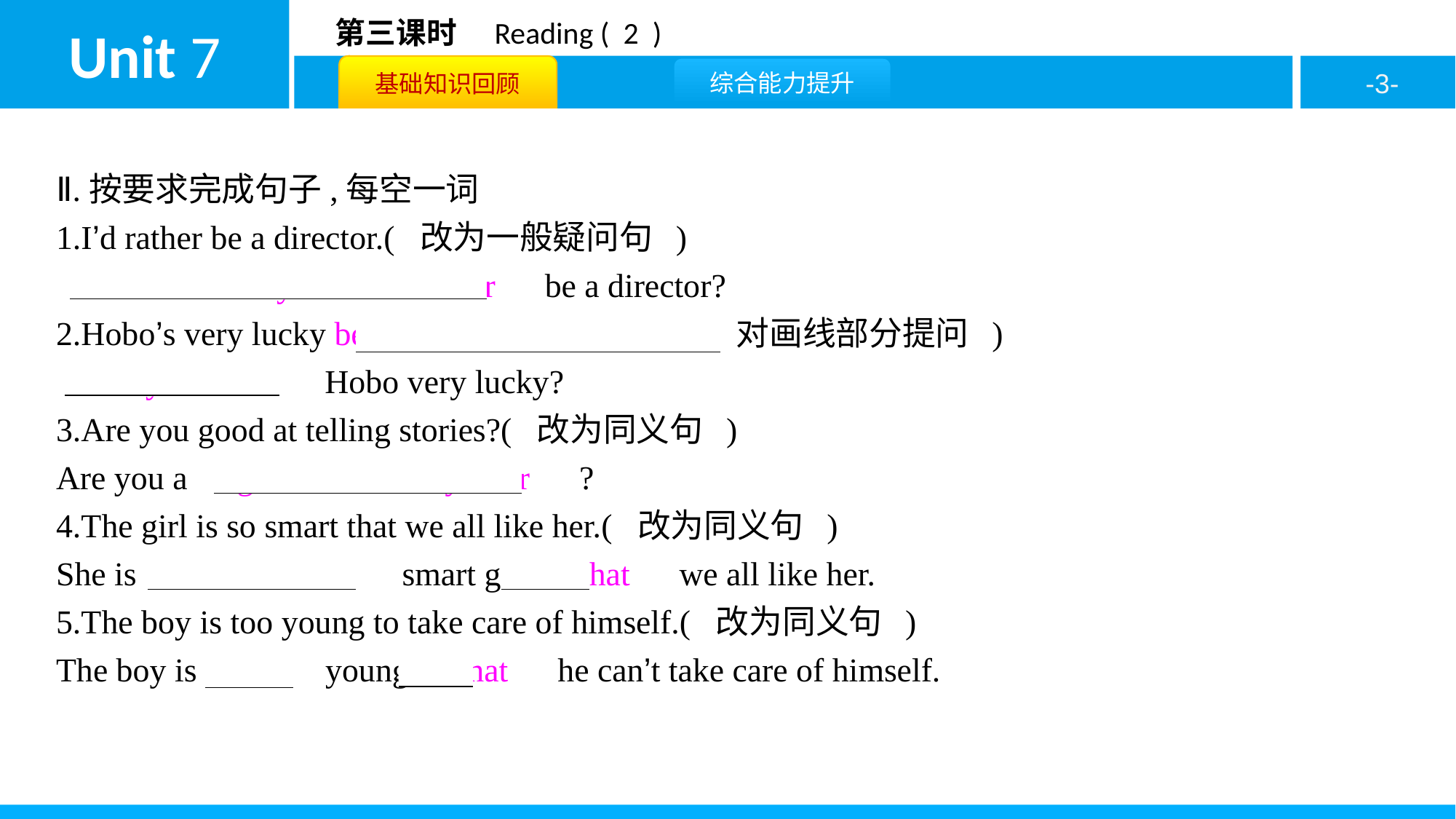

Ⅱ.按要求完成句子,每空一词
1.I’d rather be a director.(  改为一般疑问句  )
　Would　 　you　 　rather　be a director?
2.Hobo’s very lucky because Eddie is his friend.(  对画线部分提问  )
　Why　 　is　Hobo very lucky?
3.Are you good at telling stories?(  改为同义句  )
Are you a　good　 　storyteller　?
4.The girl is so smart that we all like her.(  改为同义句  )
She is　such　 　a　smart girl　that　we all like her.
5.The boy is too young to take care of himself.(  改为同义句  )
The boy is　so　young　that　he can’t take care of himself.